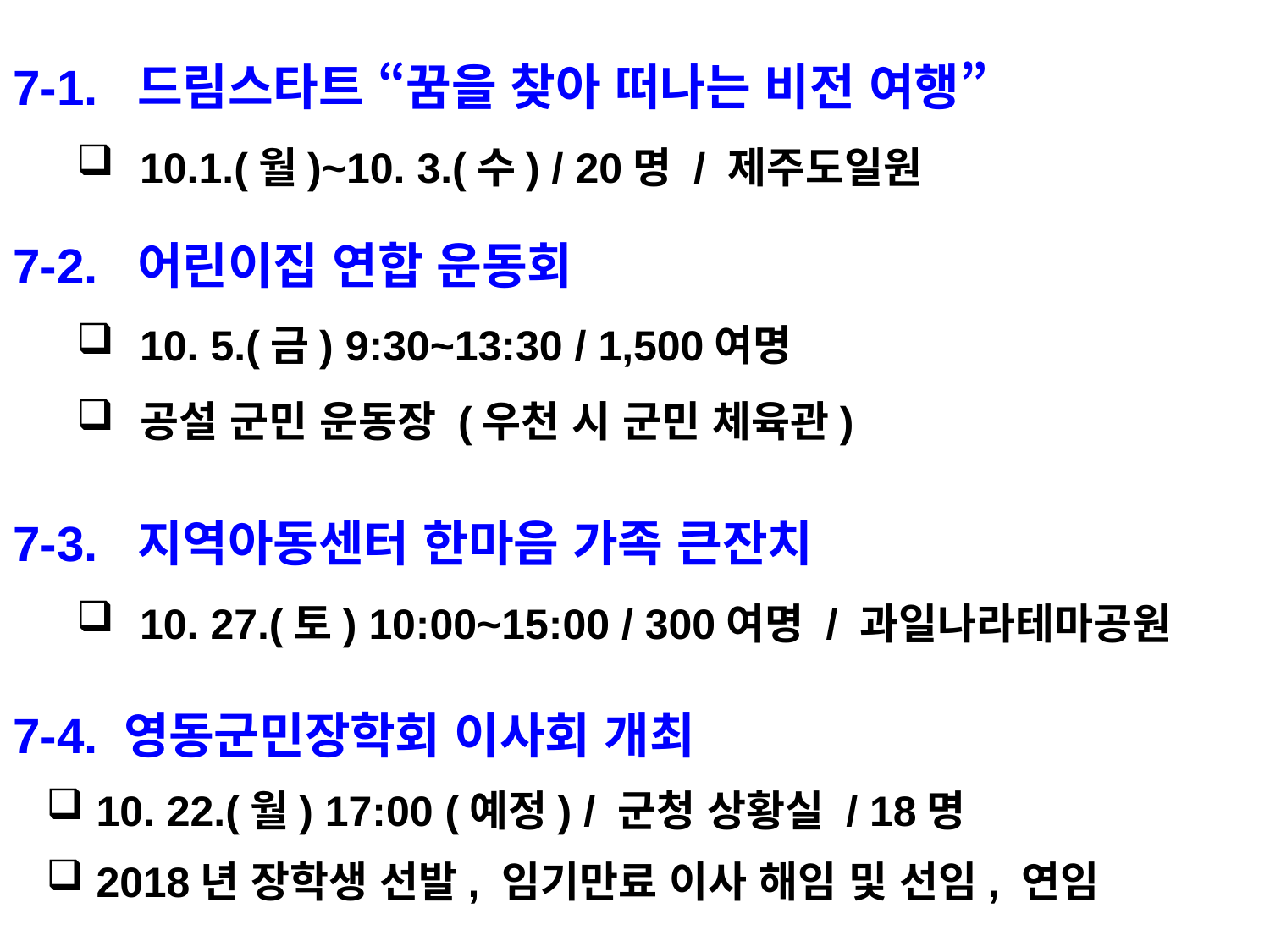

7-1.  드림스타트 “꿈을 찾아 떠나는 비전 여행”
10.1.(월)~10. 3.(수) / 20명 / 제주도일원
7-2.  어린이집 연합 운동회
10. 5.(금) 9:30~13:30 / 1,500여명
공설 군민 운동장 (우천 시 군민 체육관)
7-3.  지역아동센터 한마음 가족 큰잔치
10. 27.(토) 10:00~15:00 / 300여명 / 과일나라테마공원

7-4. 영동군민장학회 이사회 개최
 10. 22.(월) 17:00 (예정) / 군청 상황실 / 18명
 2018년 장학생 선발, 임기만료 이사 해임 및 선임, 연임